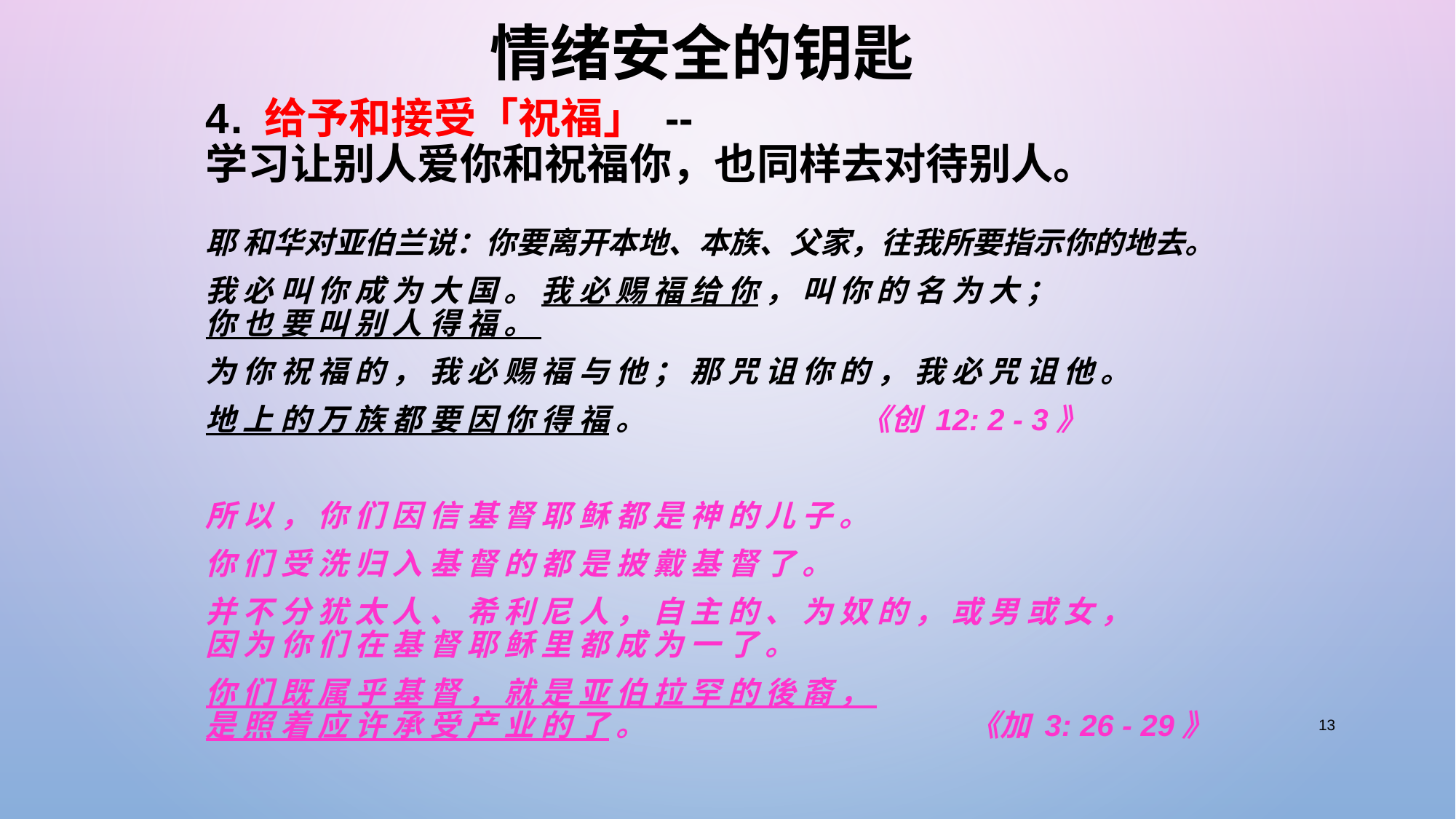

# 情绪安全的钥匙
 给予和接受「祝福」 --
学习让别人爱你和祝福你，也同样去对待别人。

耶 和华对亚伯兰说：你要离开本地、本族、父家，往我所要指示你的地去。
我 必 叫 你 成 为 大 国 。 我 必 赐 福 给 你 ， 叫 你 的 名 为 大 ；
你 也 要 叫 别 人 得 福 。
为 你 祝 福 的 ， 我 必 赐 福 与 他 ； 那 咒 诅 你 的 ， 我 必 咒 诅 他 。
地 上 的 万 族 都 要 因 你 得 福 。 		《创 12: 2 - 3》

所 以 ， 你 们 因 信 基 督 耶 稣 都 是 神 的 儿 子 。
你 们 受 洗 归 入 基 督 的 都 是 披 戴 基 督 了 。
并 不 分 犹 太 人 、 希 利 尼 人 ， 自 主 的 、 为 奴 的 ， 或 男 或 女 ，
因 为 你 们 在 基 督 耶 稣 里 都 成 为 一 了 。
你 们 既 属 乎 基 督 ， 就 是 亚 伯 拉 罕 的 後 裔 ，
是 照 着 应 许 承 受 产 业 的 了 。 			《加 3: 26 - 29》
13